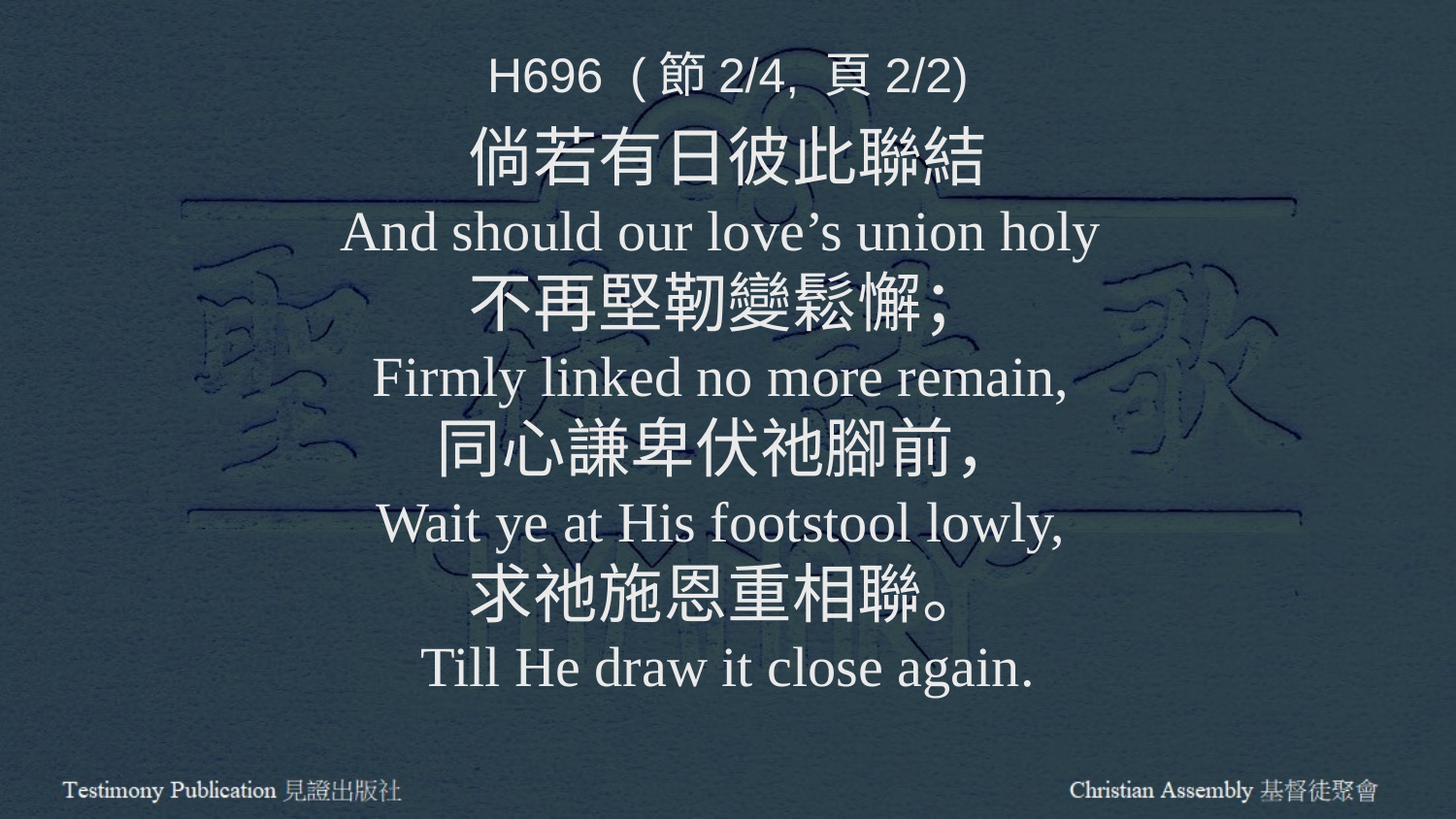

H696  (節2/4, 頁2/2)
倘若有日彼此聯結
And should our love’s union holy
不再堅靭變鬆懈；
Firmly linked no more remain,
同心謙卑伏祂腳前，
Wait ye at His footstool lowly,
求祂施恩重相聯。
Till He draw it close again.